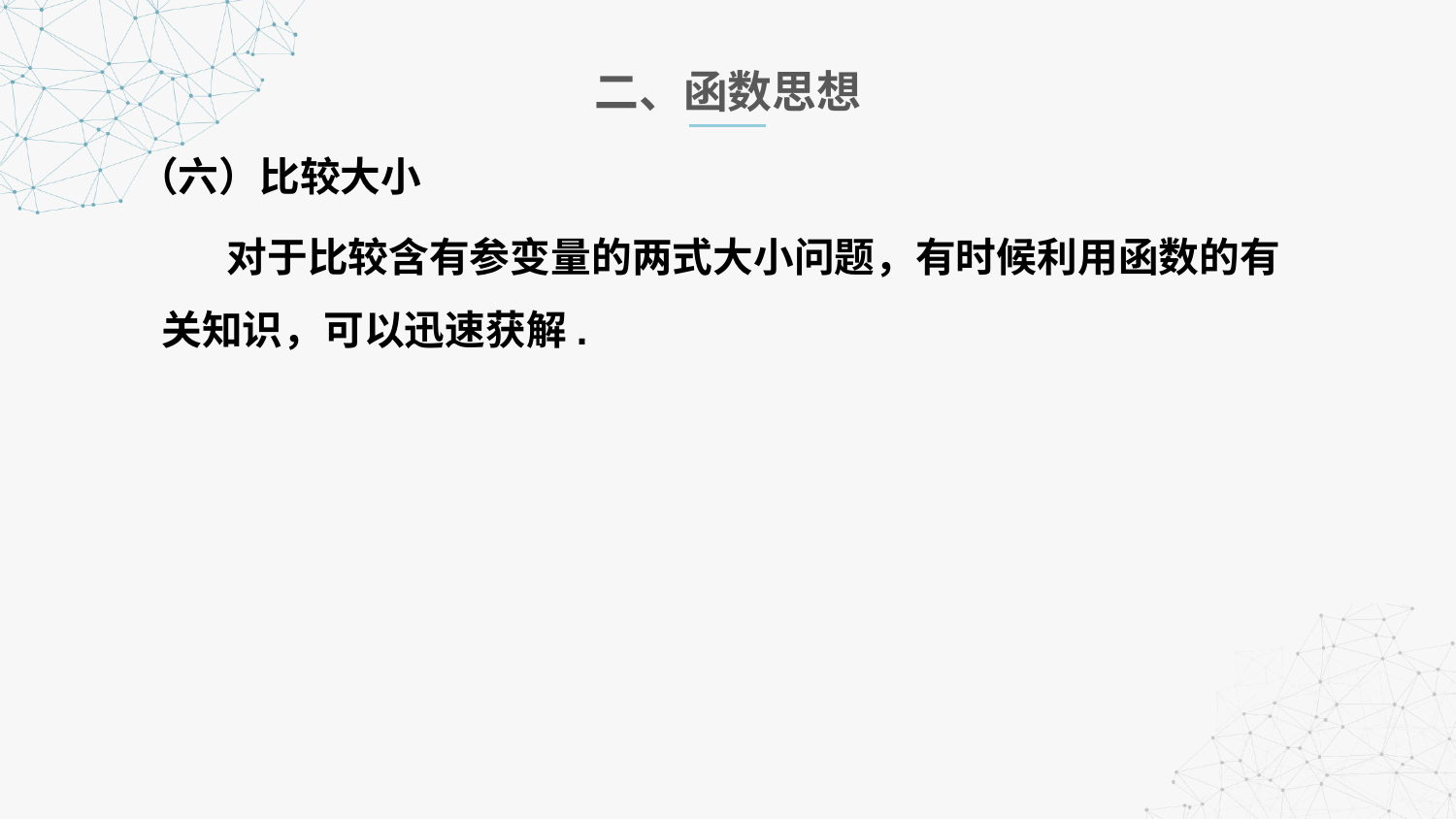

二、函数思想
（六）比较大小
      对于比较含有参变量的两式大小问题，有时候利用函数的有关知识，可以迅速获解.